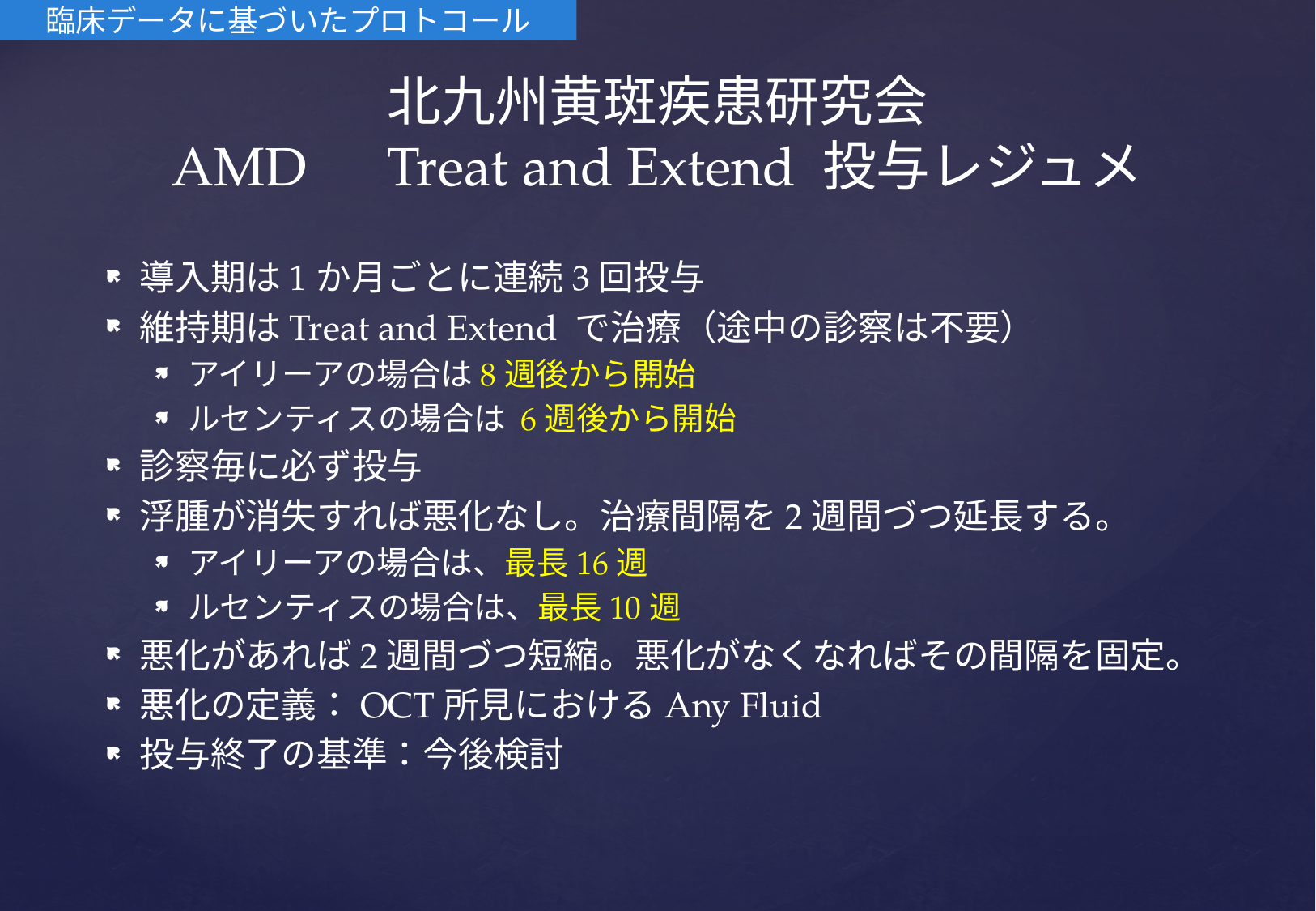

臨床データに基づいたプロトコール
# 北九州黄斑疾患研究会 AMD　Treat and Extend 投与レジュメ
導入期は1か月ごとに連続3回投与
維持期はTreat and Extend で治療（途中の診察は不要）
アイリーアの場合は8週後から開始
ルセンティスの場合は 6週後から開始
診察毎に必ず投与
浮腫が消失すれば悪化なし。治療間隔を2週間づつ延長する。
アイリーアの場合は、最長16週
ルセンティスの場合は、最長10週
悪化があれば2週間づつ短縮。悪化がなくなればその間隔を固定。
悪化の定義：OCT所見におけるAny Fluid
投与終了の基準：今後検討